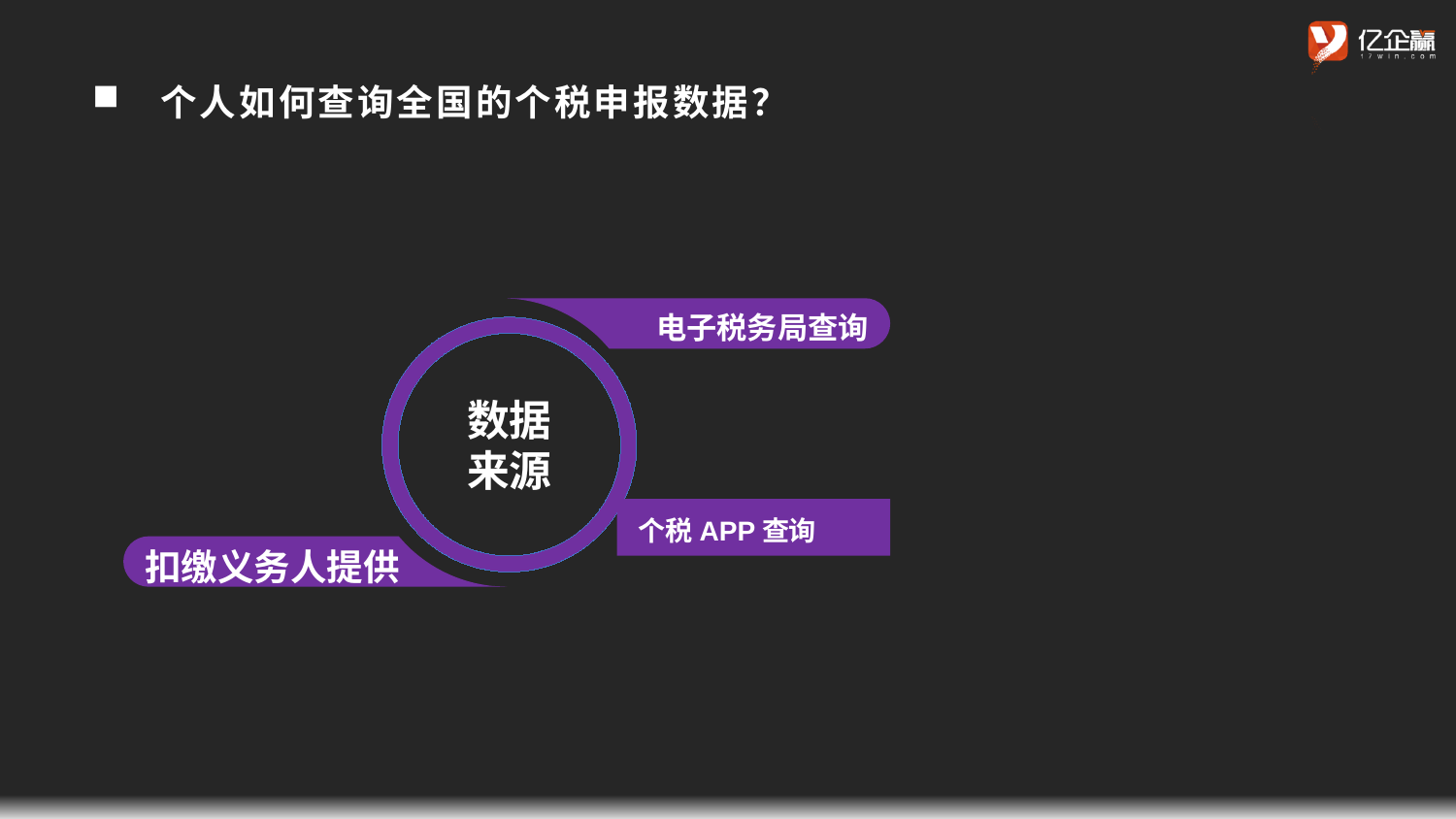

个人如何查询全国的个税申报数据？
电子税务局查询
数据
来源
扣缴义务人提供
个税APP查询